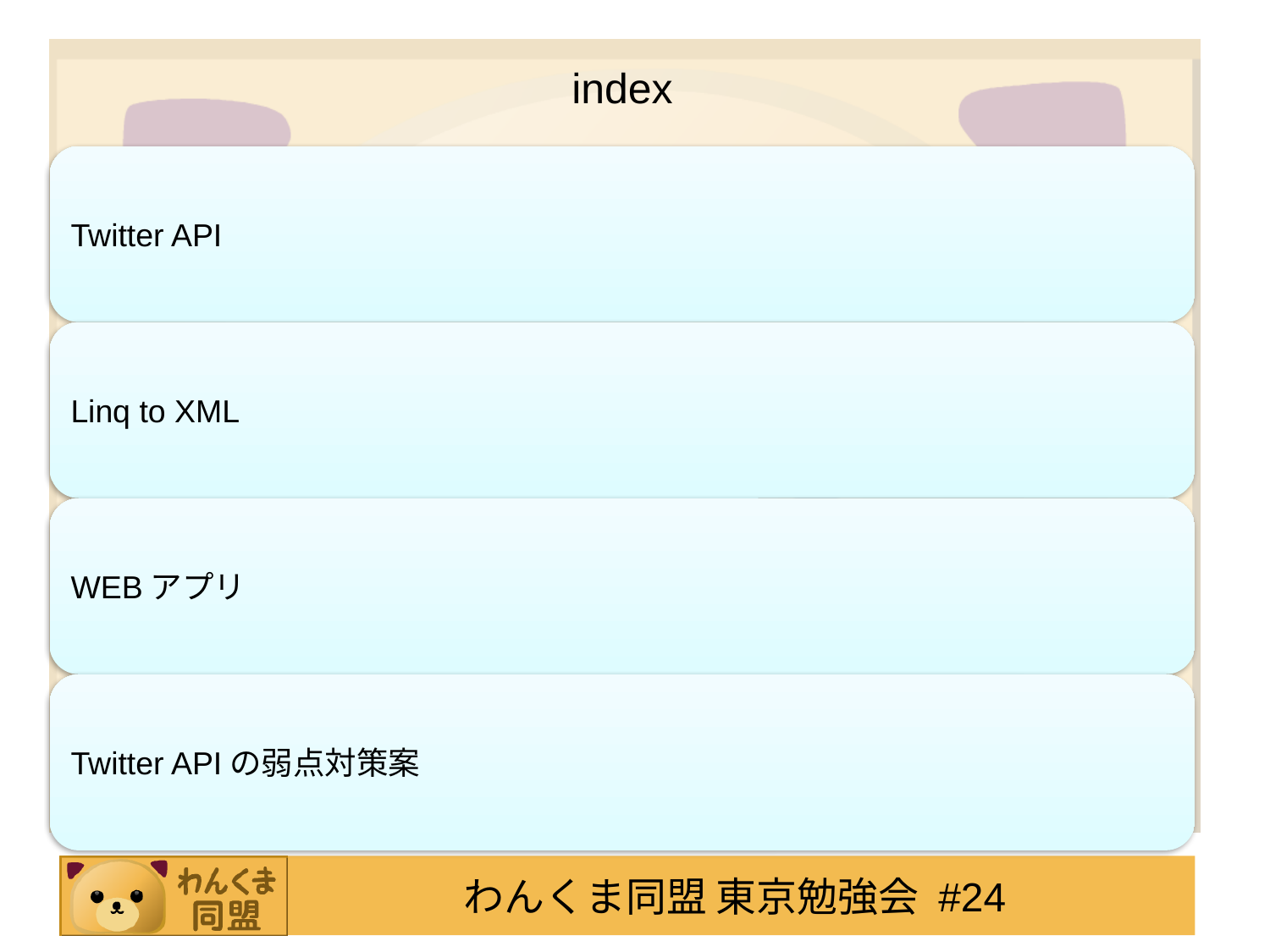

# index
Twitter API
WEBアプリ
Twitter APIの弱点対策案
Linq to XML